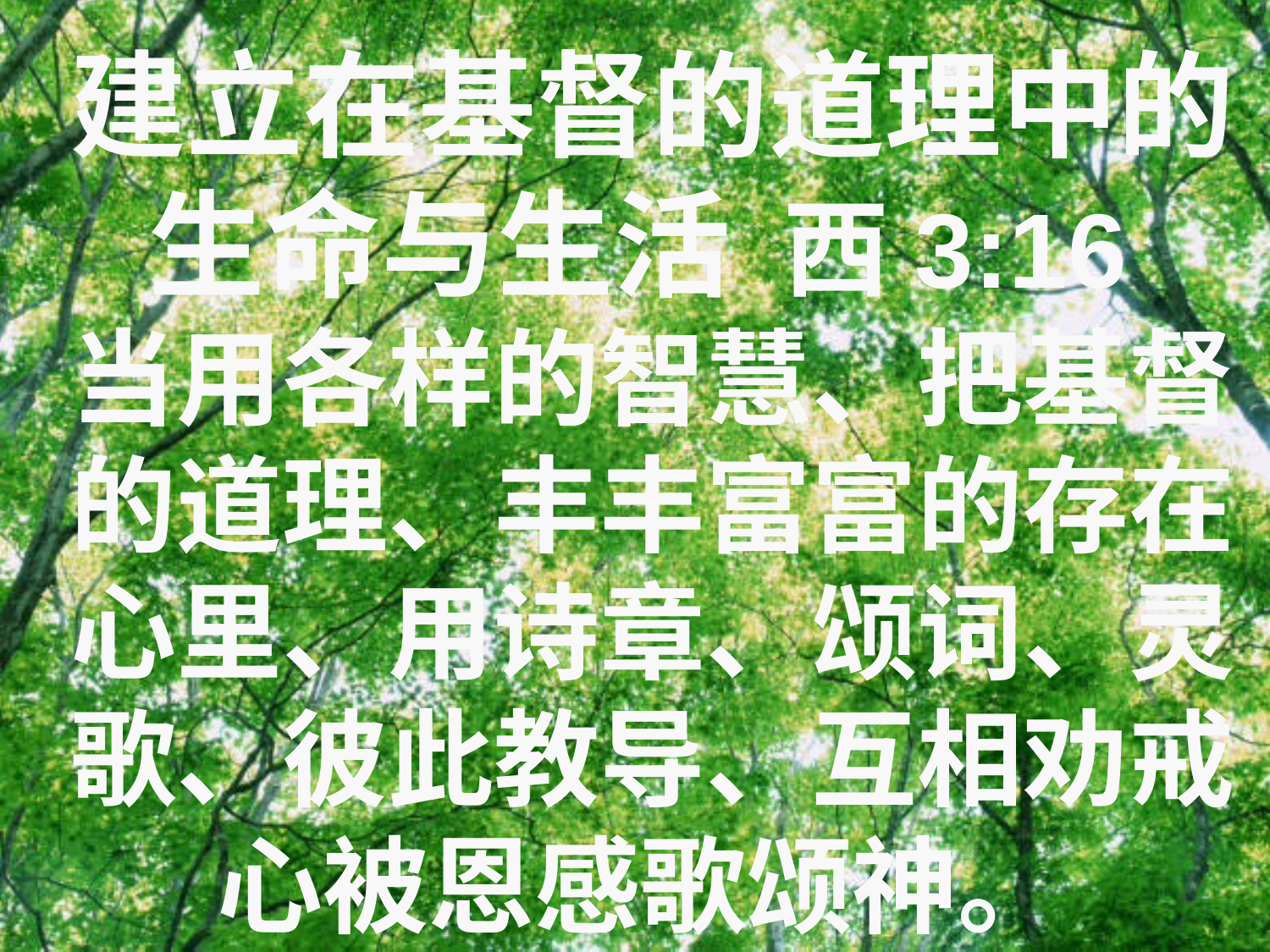

建立在基督的道理中的生命与生活  西3:16
当用各样的智慧、把基督的道理、丰丰富富的存在心里、用诗章、颂词、灵歌、彼此教导、互相劝戒心被恩感歌颂神。